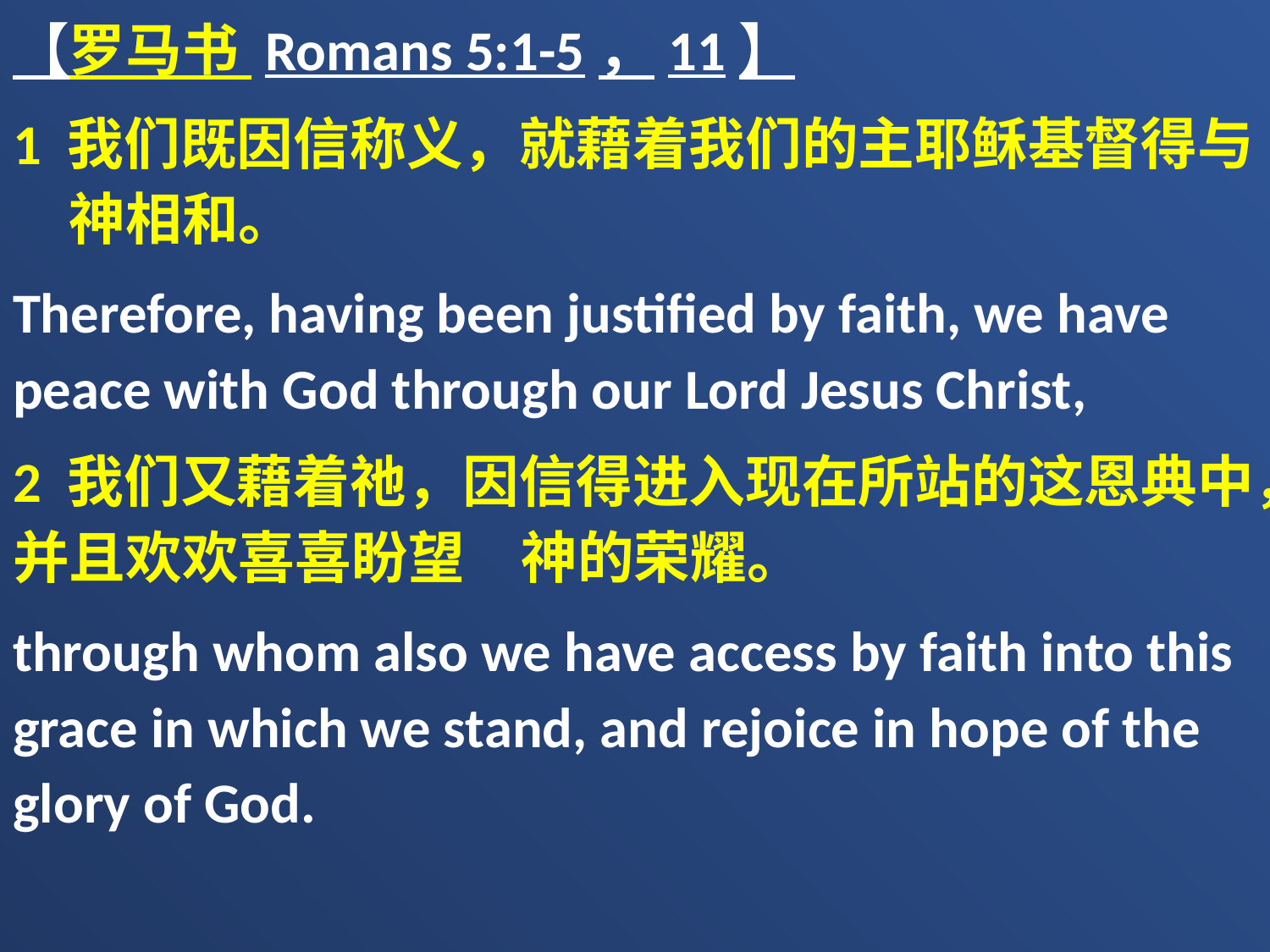

【罗马书 Romans 5:1-5，11】
1 我们既因信称义，就藉着我们的主耶稣基督得与　神相和。
Therefore, having been justified by faith, we have peace with God through our Lord Jesus Christ,
2 我们又藉着祂，因信得进入现在所站的这恩典中，并且欢欢喜喜盼望　神的荣耀。
through whom also we have access by faith into this grace in which we stand, and rejoice in hope of the glory of God.